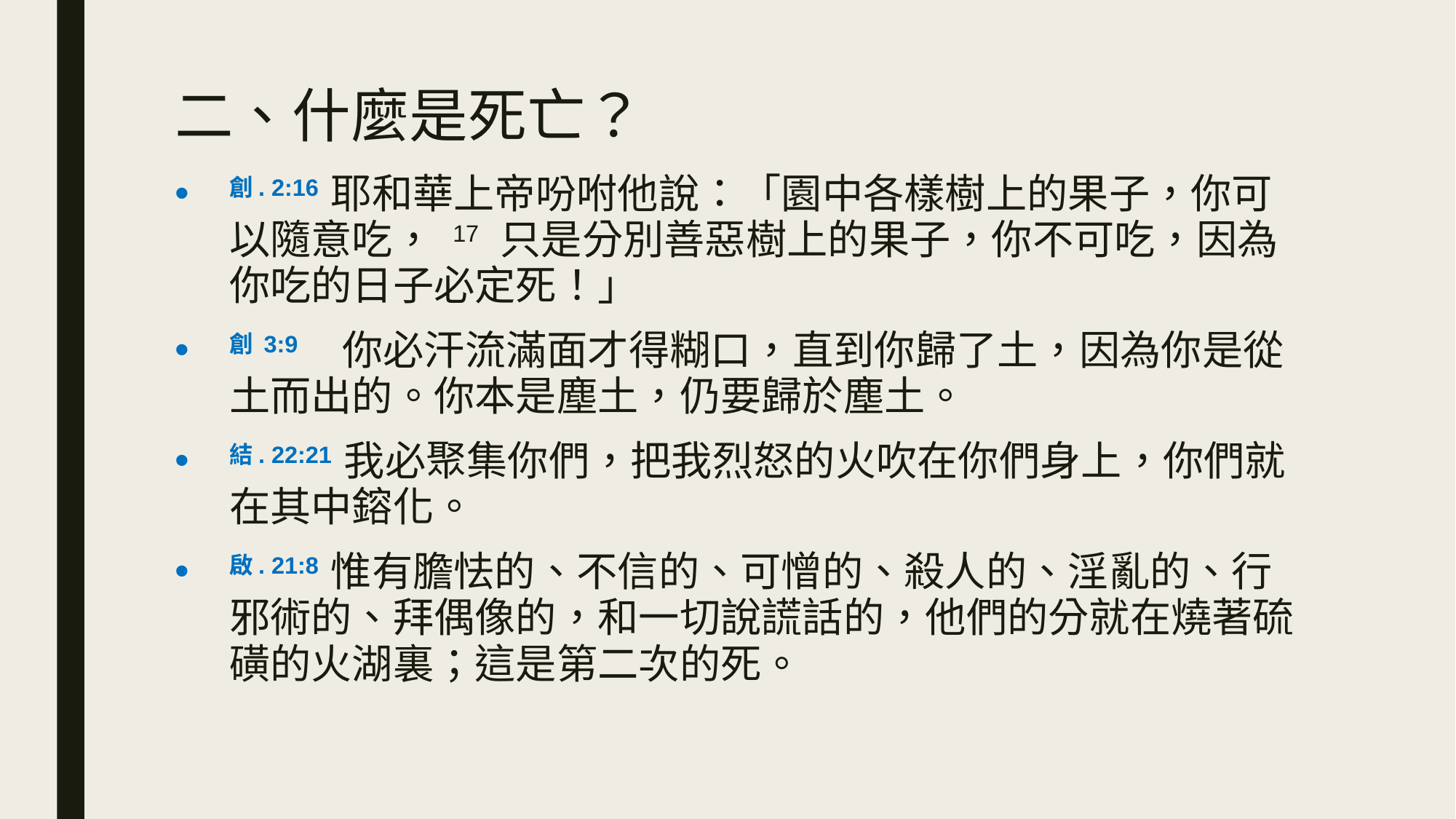

# 二、什麼是死亡？
創. 2:16 耶和華上帝吩咐他說：「園中各樣樹上的果子，你可以隨意吃， 17 只是分別善惡樹上的果子，你不可吃，因為你吃的日子必定死！」
創 3:9   你必汗流滿面才得糊口，直到你歸了土，因為你是從土而出的。你本是塵土，仍要歸於塵土。
結. 22:21 我必聚集你們，把我烈怒的火吹在你們身上，你們就在其中鎔化。
啟. 21:8 惟有膽怯的、不信的、可憎的、殺人的、淫亂的、行邪術的、拜偶像的，和一切說謊話的，他們的分就在燒著硫磺的火湖裏；這是第二次的死。